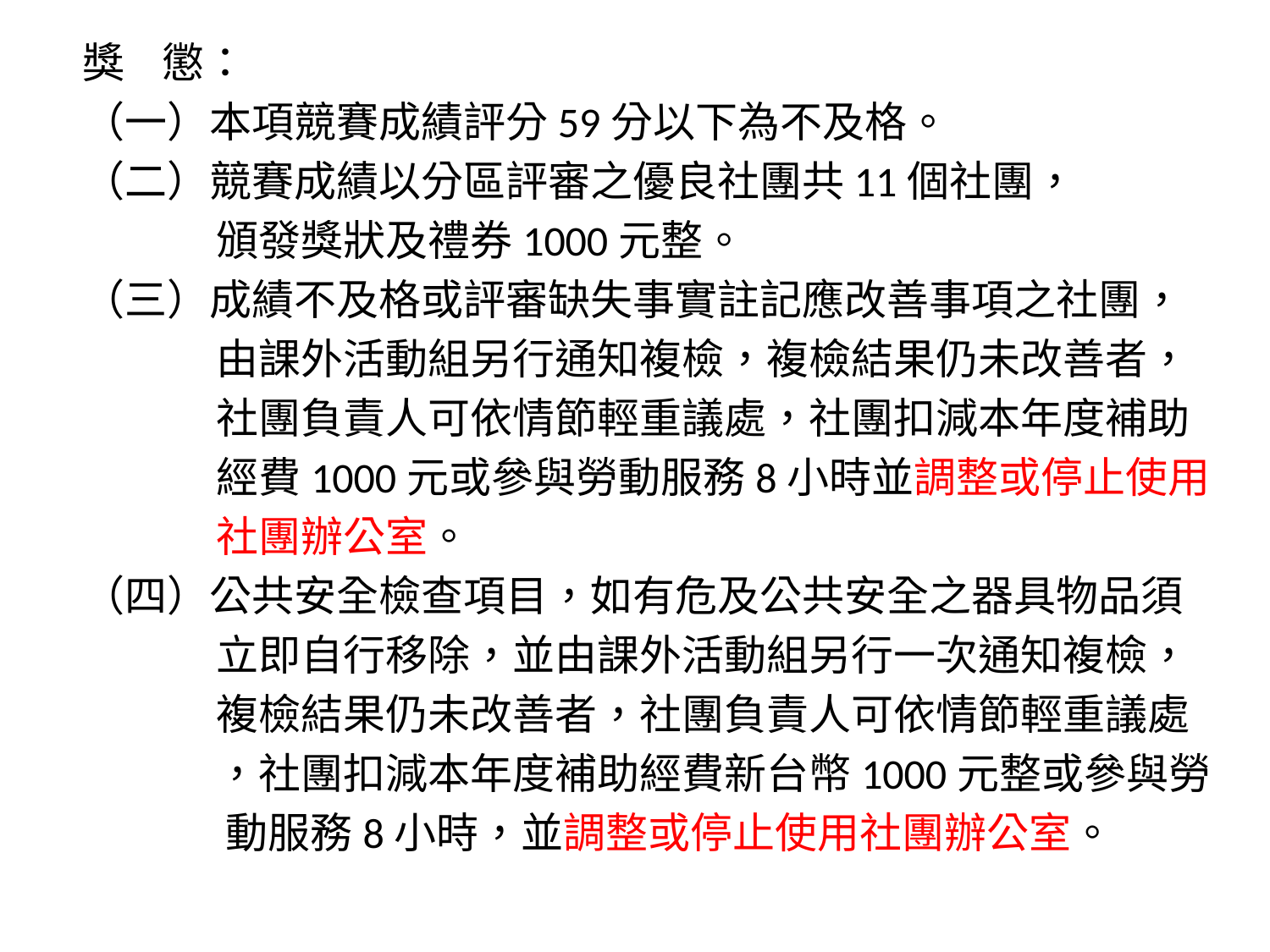

獎    懲：
（一）本項競賽成績評分59分以下為不及格。
（二）競賽成績以分區評審之優良社團共11個社團，
             頒發獎狀及禮券1000元整。
（三）成績不及格或評審缺失事實註記應改善事項之社團，
             由課外活動組另行通知複檢，複檢結果仍未改善者，
             社團負責人可依情節輕重議處，社團扣減本年度補助
             經費1000元或參與勞動服務8小時並調整或停止使用
             社團辦公室。
（四）公共安全檢查項目，如有危及公共安全之器具物品須
             立即自行移除，並由課外活動組另行一次通知複檢，
             複檢結果仍未改善者，社團負責人可依情節輕重議處
             ，社團扣減本年度補助經費新台幣1000元整或參與勞
              動服務8小時，並調整或停止使用社團辦公室。